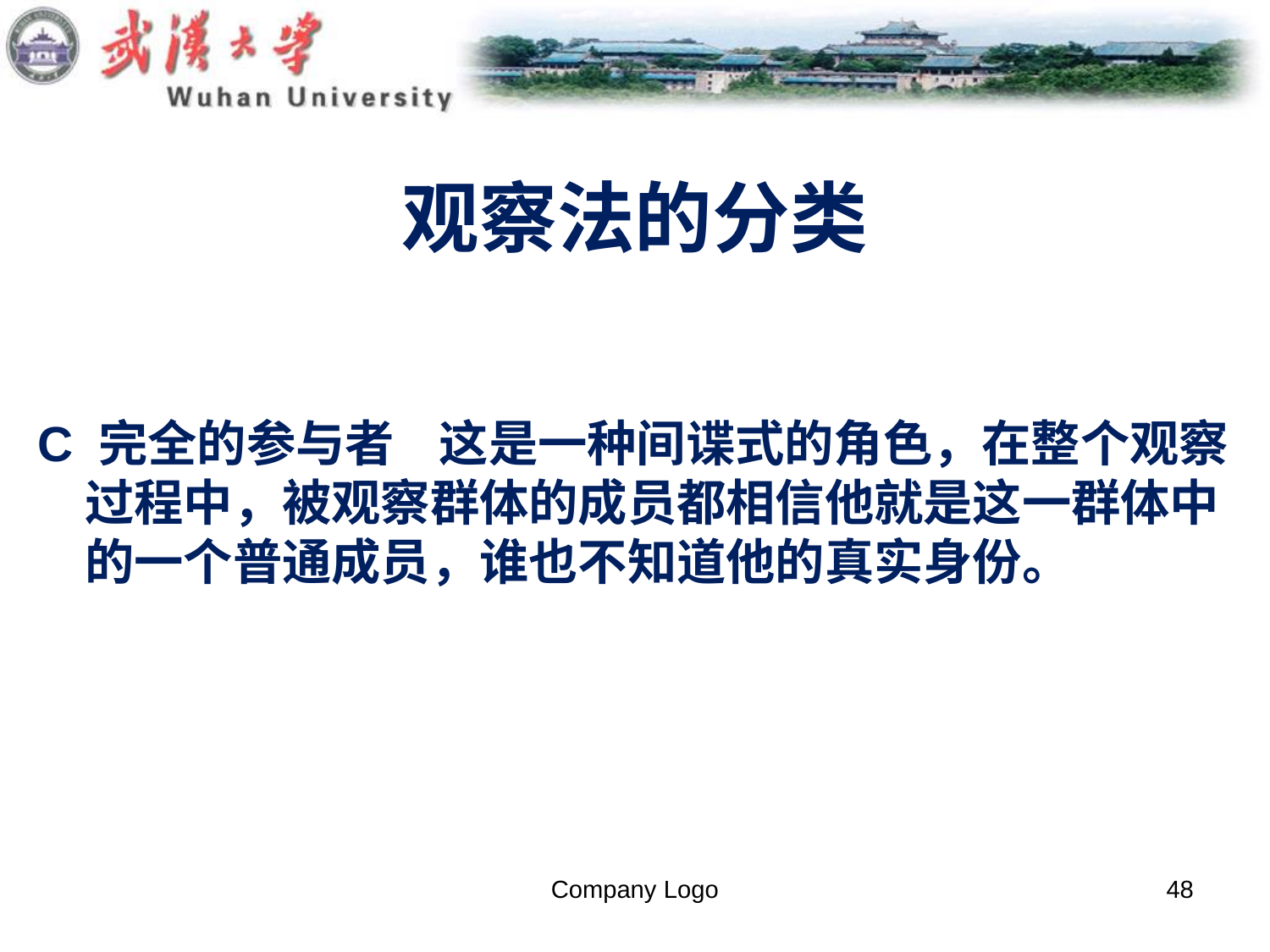

# 观察法的分类
C 完全的参与者    这是一种间谍式的角色，在整个观察过程中，被观察群体的成员都相信他就是这一群体中的一个普通成员，谁也不知道他的真实身份。

Company Logo
48